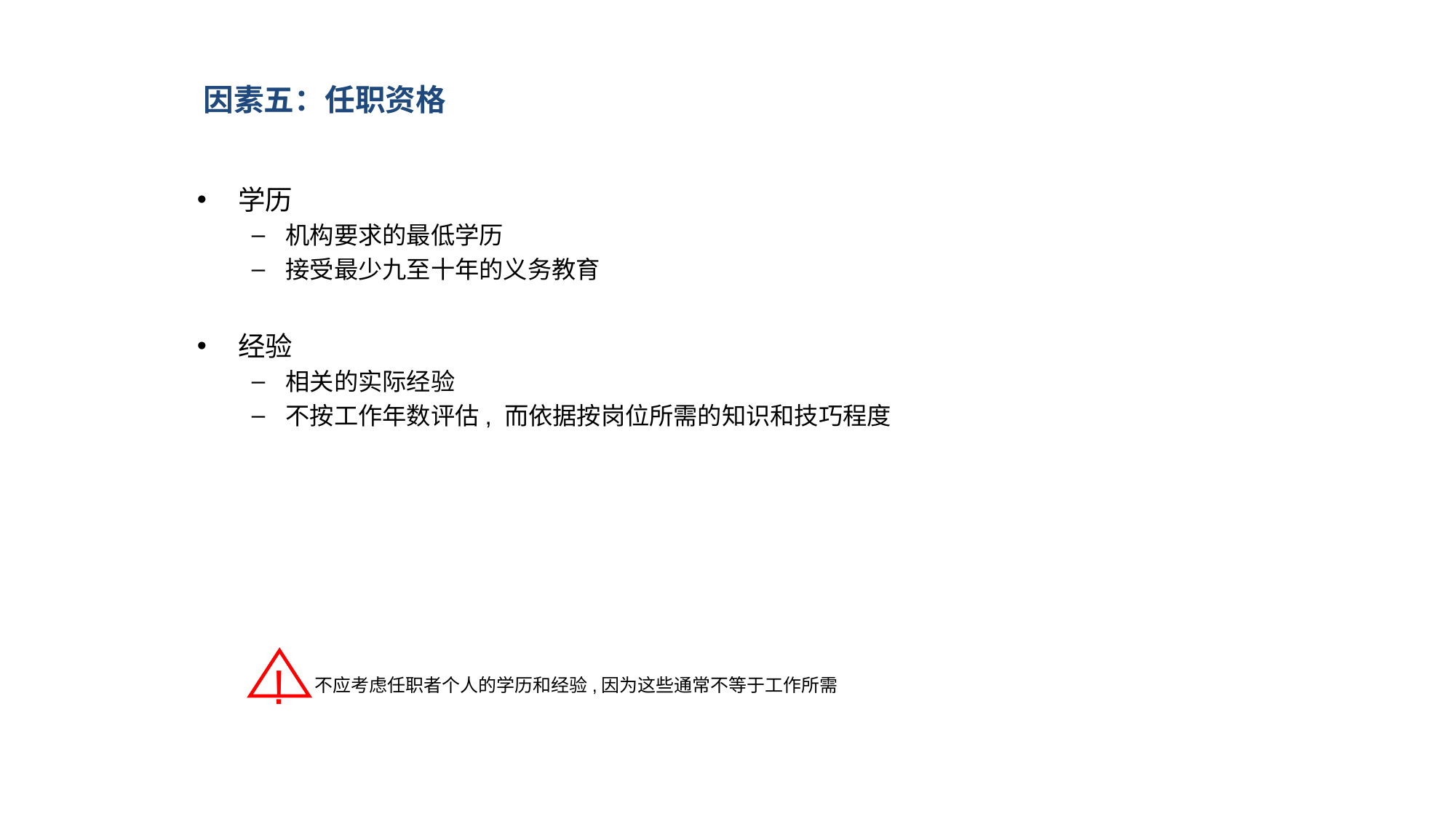

因素五：任职资格
学历
机构要求的最低学历
接受最少九至十年的义务教育

经验
相关的实际经验
不按工作年数评估, 而依据按岗位所需的知识和技巧程度

!
不应考虑任职者个人的学历和经验,因为这些通常不等于工作所需